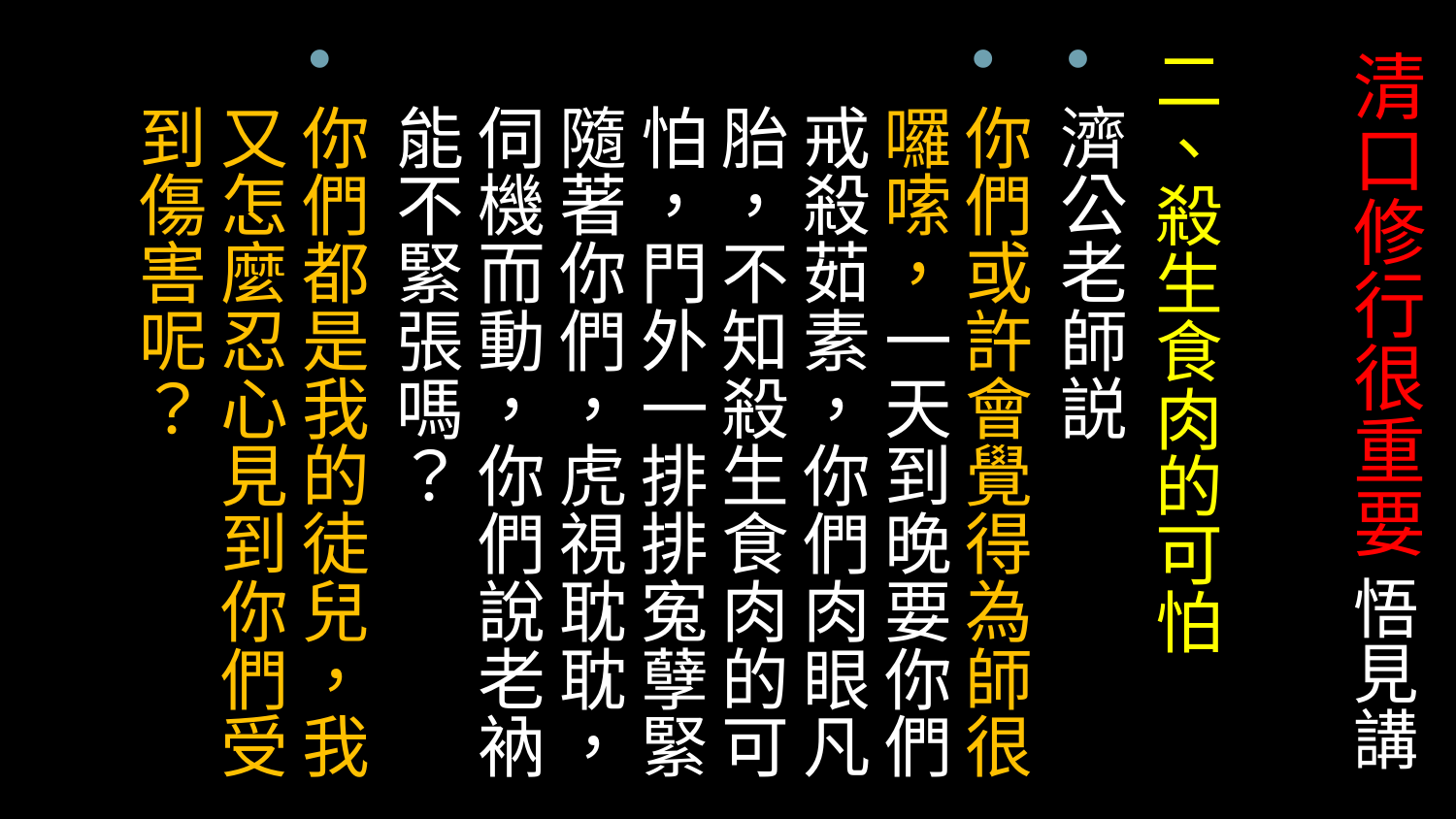

二、殺生食肉的可怕
濟公老師説
你們或許會覺得為師很囉嗦，一天到晚要你們戒殺茹素，你們肉眼凡胎，不知殺生食肉的可怕，門外一排排寃孽緊隨著你們，虎視耽耽，伺機而動，你們說老衲能不緊張嗎？
你們都是我的徒兒，我又怎麼忍心見到你們受到傷害呢？

# 清口修行很重要 悟見講